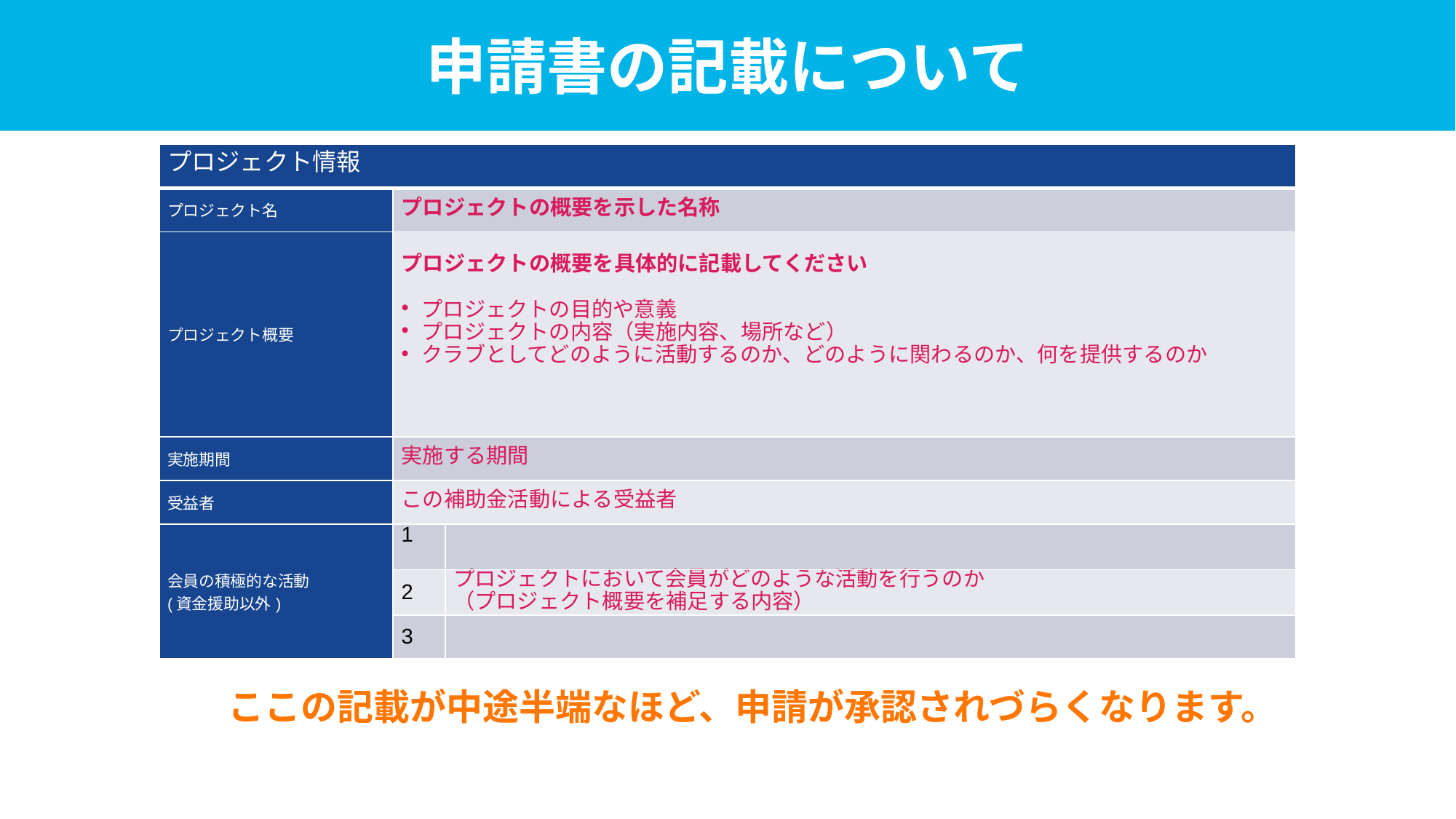

申請書の記載について
| プロジェクト情報 |  |  |
| --- | --- | --- |
| プロジェクト名 | プロジェクトの概要を示した名称 |  |
| プロジェクト概要 | プロジェクトの概要を具体的に記載してください プロジェクトの目的や意義 プロジェクトの内容（実施内容、場所など） クラブとしてどのように活動するのか、どのように関わるのか、何を提供するのか |  |
| 実施期間 | 実施する期間 |  |
| 受益者 | この補助金活動による受益者 |  |
| 会員の積極的な活動 (資金援助以外) | 1 |  |
|  | 2 | プロジェクトにおいて会員がどのような活動を行うのか （プロジェクト概要を補足する内容） |
|  | 3 |  |
ここの記載が中途半端なほど、申請が承認されづらくなります。
タイトルページのオプション